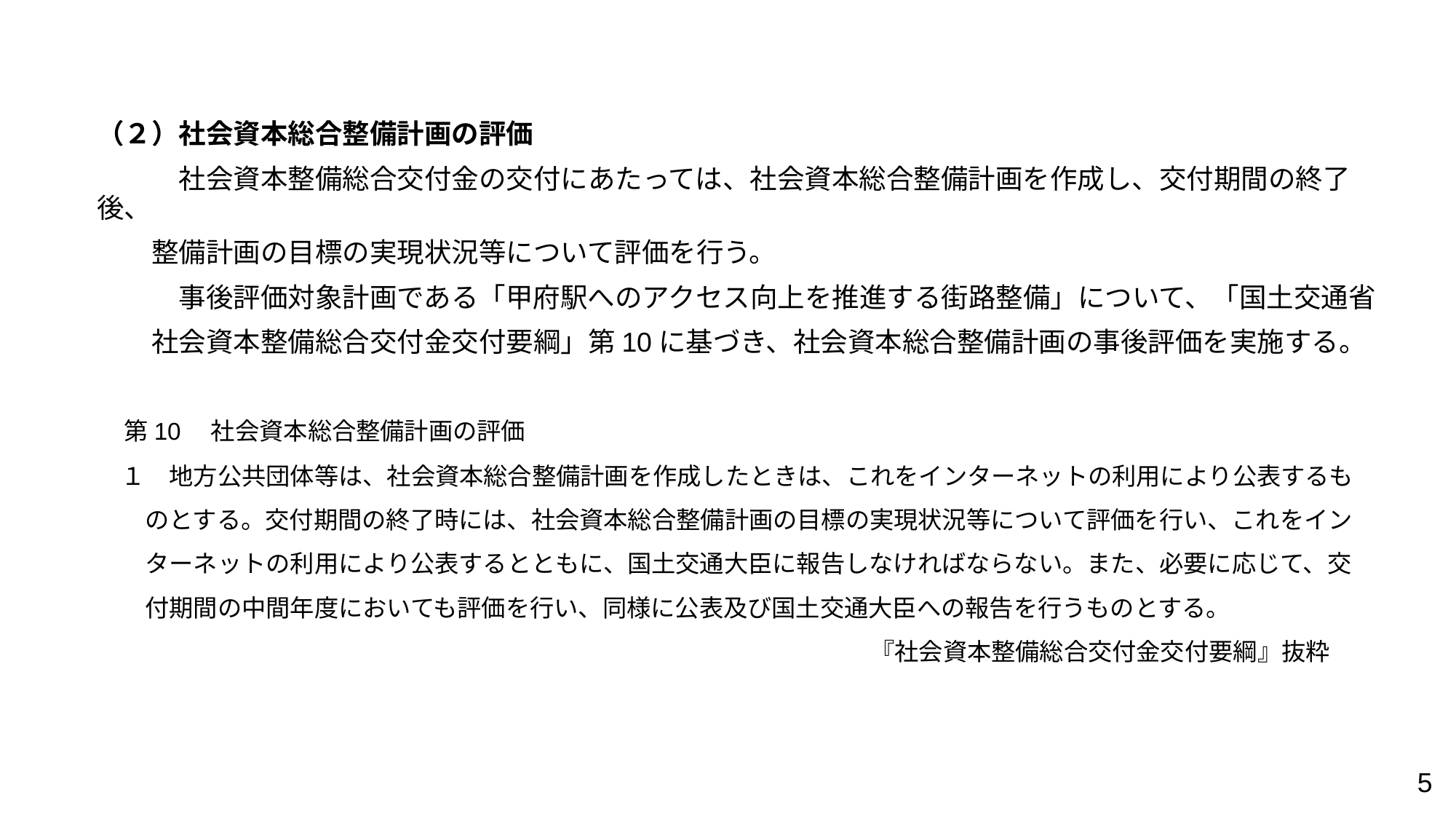

（２）社会資本総合整備計画の評価
　　　社会資本整備総合交付金の交付にあたっては、社会資本総合整備計画を作成し、交付期間の終了後、
　　整備計画の目標の実現状況等について評価を行う。
　　　事後評価対象計画である「甲府駅へのアクセス向上を推進する街路整備」について、「国土交通省
　　社会資本整備総合交付金交付要綱」第10に基づき、社会資本総合整備計画の事後評価を実施する。

　第10　社会資本総合整備計画の評価
　１　地方公共団体等は、社会資本総合整備計画を作成したときは、これをインターネットの利用により公表するも
　　のとする。交付期間の終了時には、社会資本総合整備計画の目標の実現状況等について評価を行い、これをイン
　　ターネットの利用により公表するとともに、国土交通大臣に報告しなければならない。また、必要に応じて、交
　　付期間の中間年度においても評価を行い、同様に公表及び国土交通大臣への報告を行うものとする。
　　　　　　　　　　　　　　　　　　　　　　　　　　　　　　　　『社会資本整備総合交付金交付要綱』抜粋
5